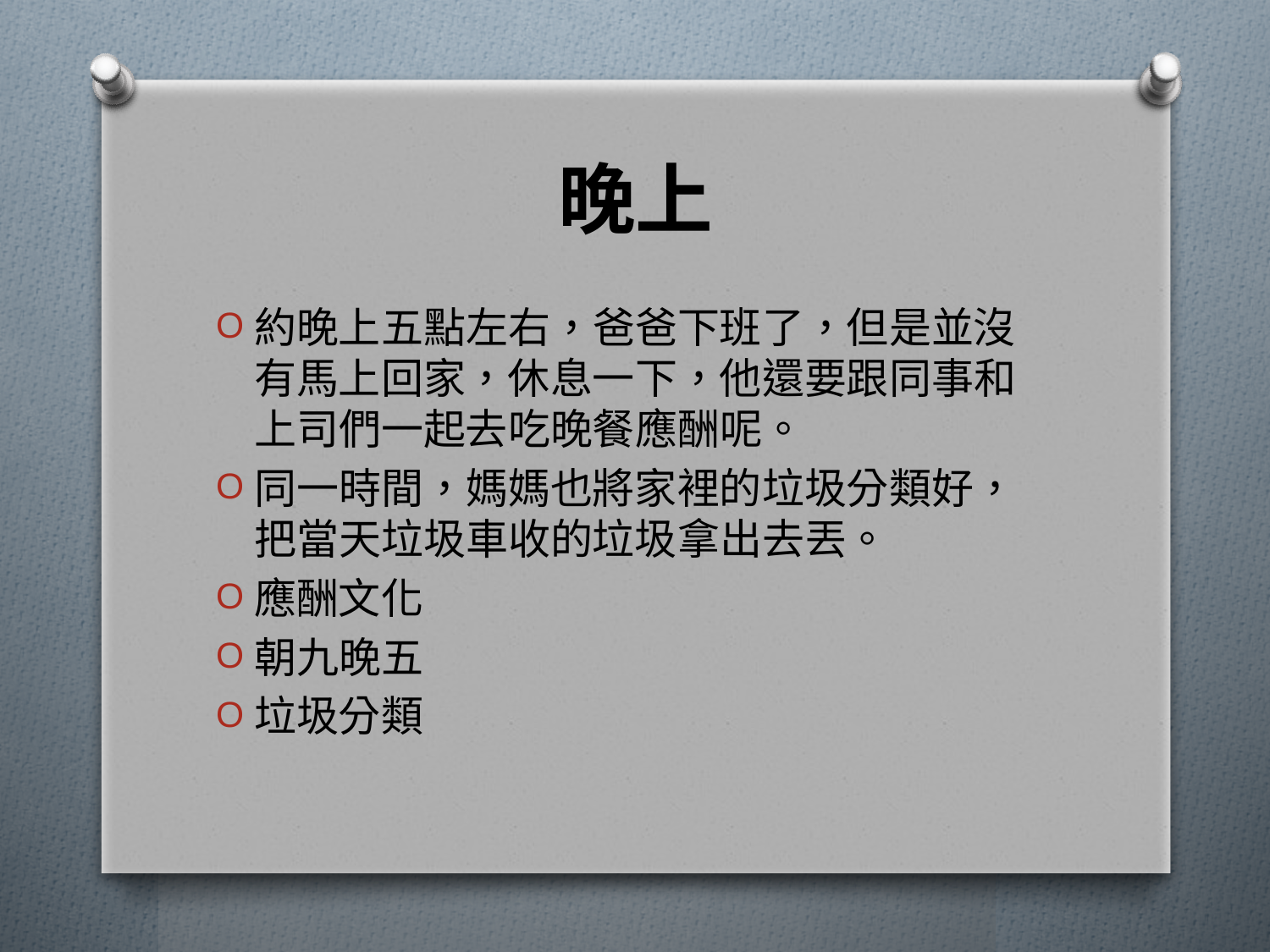

# 晚上
約晚上五點左右，爸爸下班了，但是並沒有馬上回家，休息一下，他還要跟同事和上司們一起去吃晚餐應酬呢。
同一時間，媽媽也將家裡的垃圾分類好，把當天垃圾車收的垃圾拿出去丟。
應酬文化
朝九晚五
垃圾分類